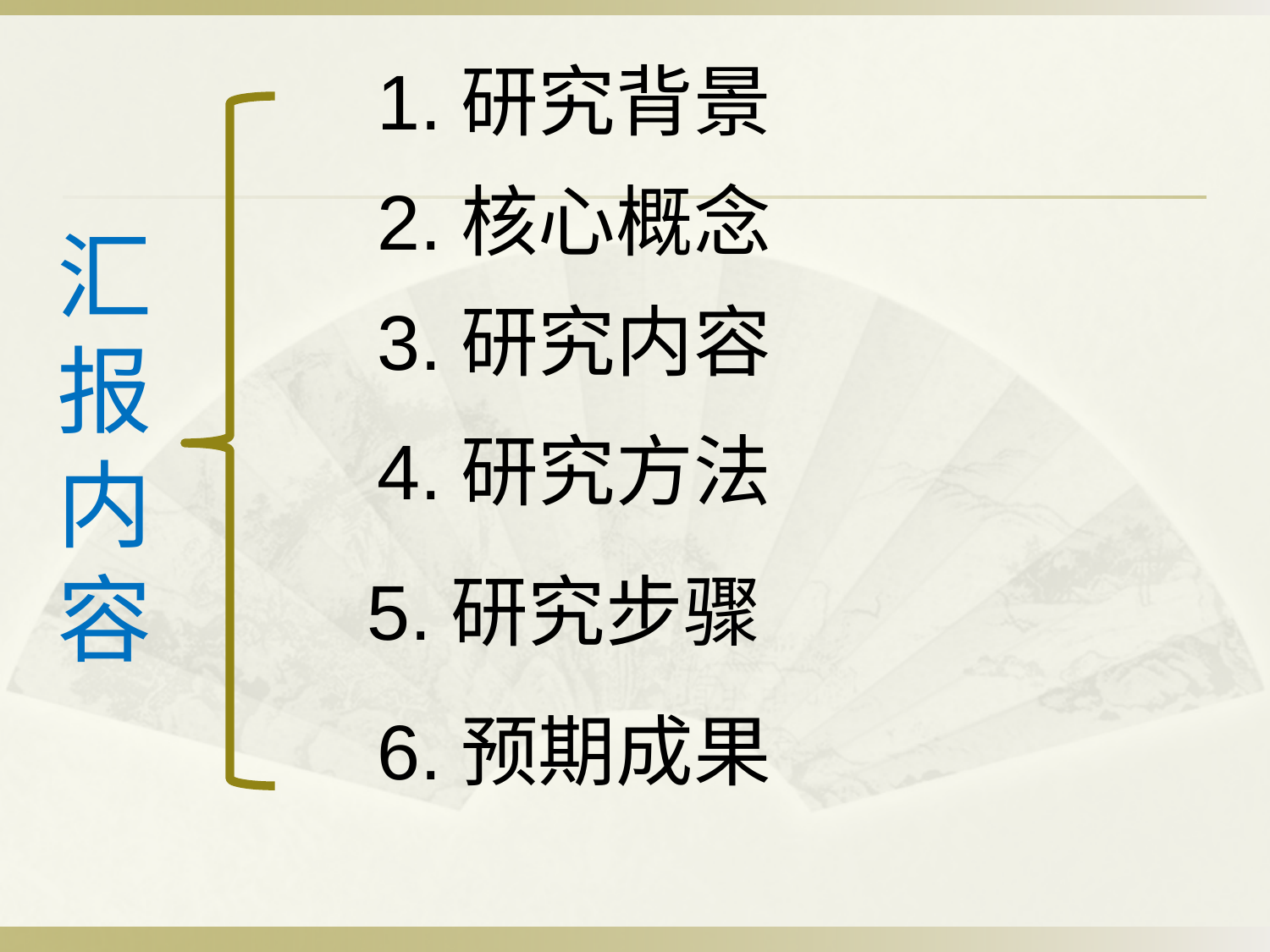

1.研究背景

# 汇报内容
2.核心概念
3.研究内容
4.研究方法
5.研究步骤
6.预期成果